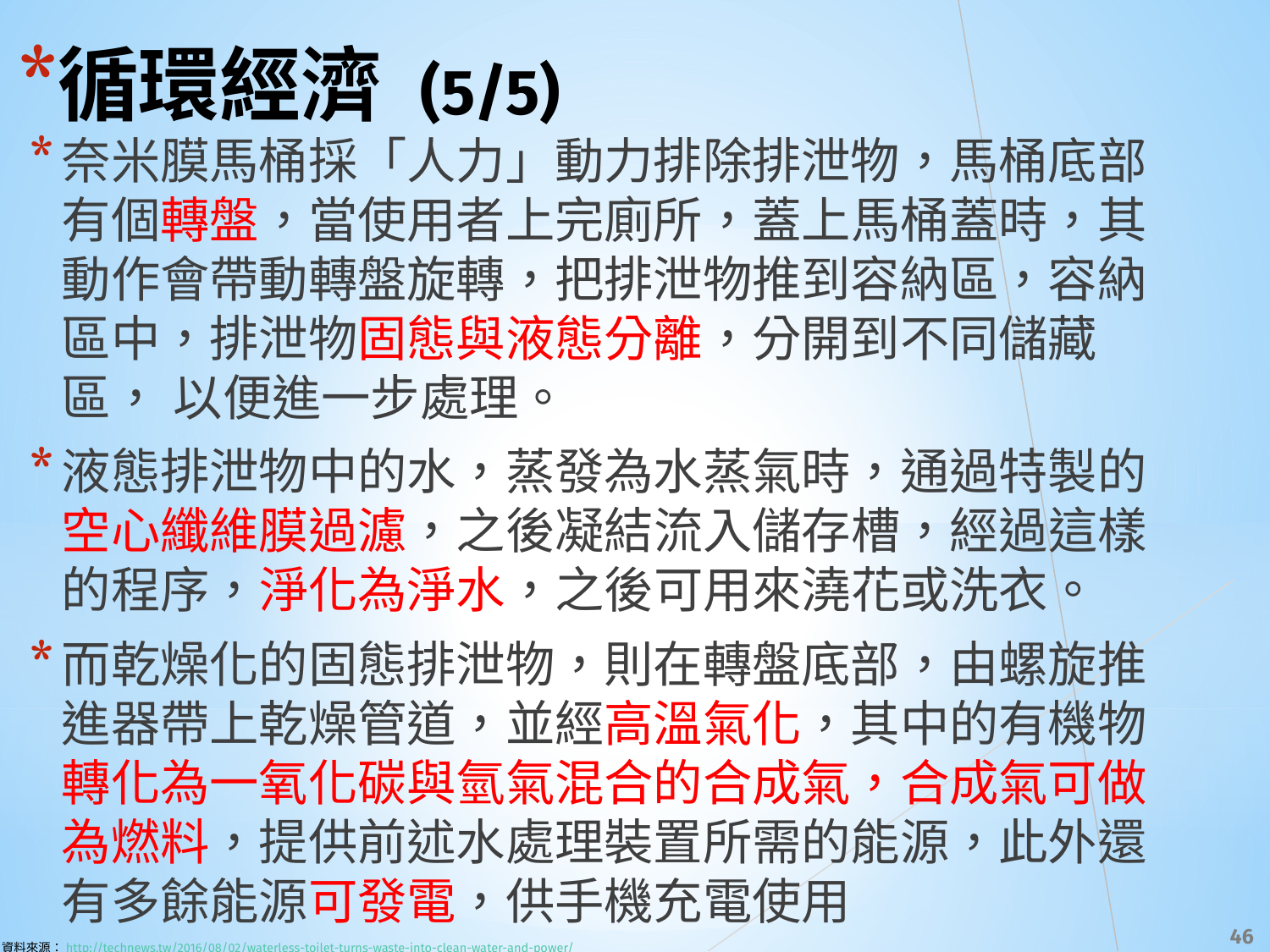

# 循環經濟 (5/5)
奈米膜馬桶採「人力」動力排除排泄物，馬桶底部 有個轉盤，當使用者上完廁所，蓋上馬桶蓋時，其 動作會帶動轉盤旋轉，把排泄物推到容納區，容納 區中，排泄物固態與液態分離，分開到不同儲藏區， 以便進一步處理。
液態排泄物中的水，蒸發為水蒸氣時，通過特製的 空心纖維膜過濾，之後凝結流入儲存槽，經過這樣 的程序，淨化為淨水，之後可用來澆花或洗衣。
而乾燥化的固態排泄物，則在轉盤底部，由螺旋推 進器帶上乾燥管道，並經高溫氣化，其中的有機物 轉化為一氧化碳與氫氣混合的合成氣，合成氣可做 為燃料，提供前述水處理裝置所需的能源，此外還 有多餘能源可發電，供手機充電使用

46
資料來源：http://technews.tw/2016/08/02/waterless-toilet-turns-waste-into-clean-water-and-power/